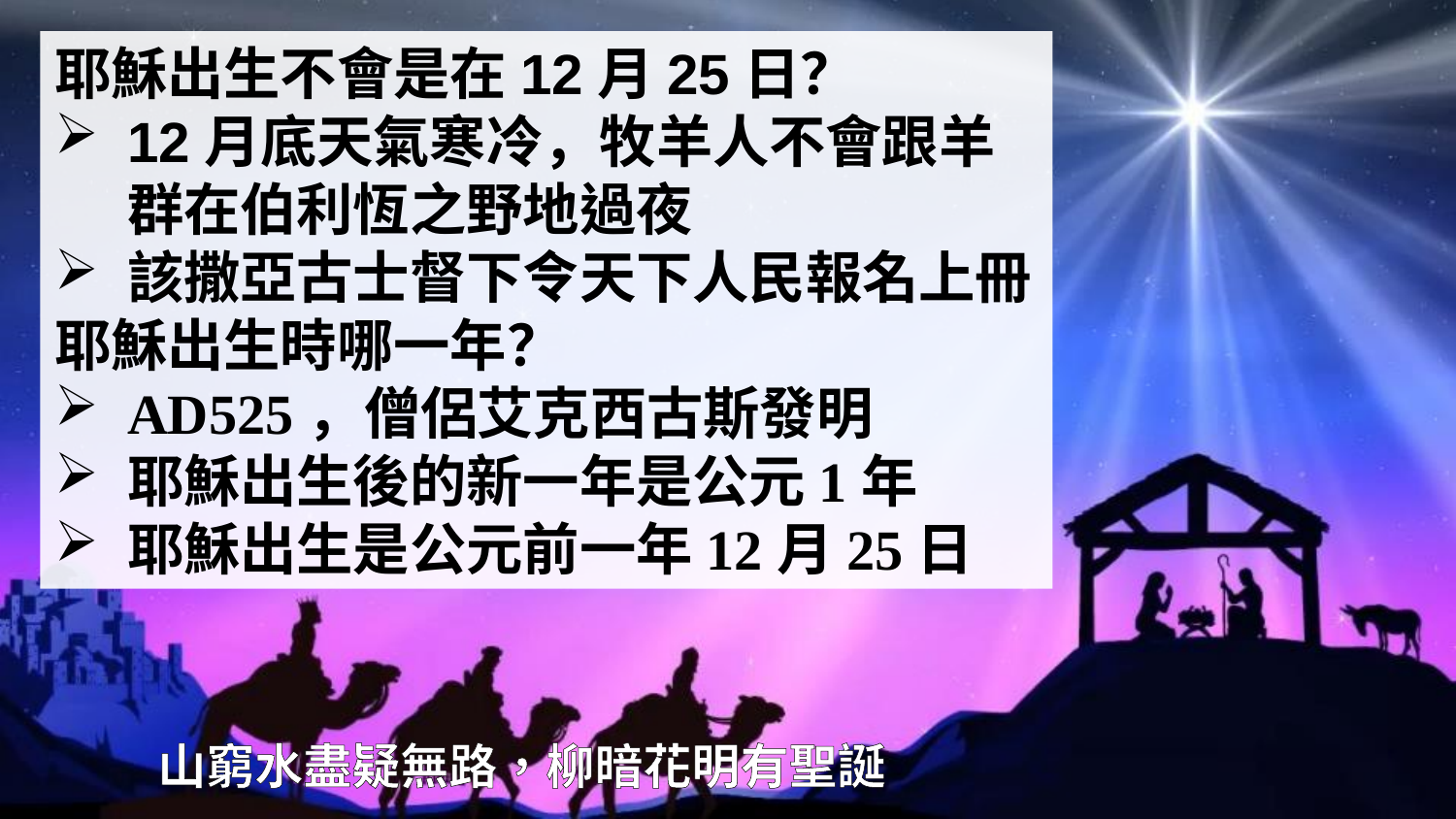

耶穌出生不會是在12月25日？
12月底天氣寒冷，牧羊人不會跟羊群在伯利恆之野地過夜
該撒亞古士督下令天下人民報名上冊
耶穌出生時哪一年？
AD525，僧侶艾克西古斯發明
耶穌出生後的新一年是公元1年
耶穌出生是公元前一年12月25日
山窮水盡疑無路，柳暗花明有聖誕